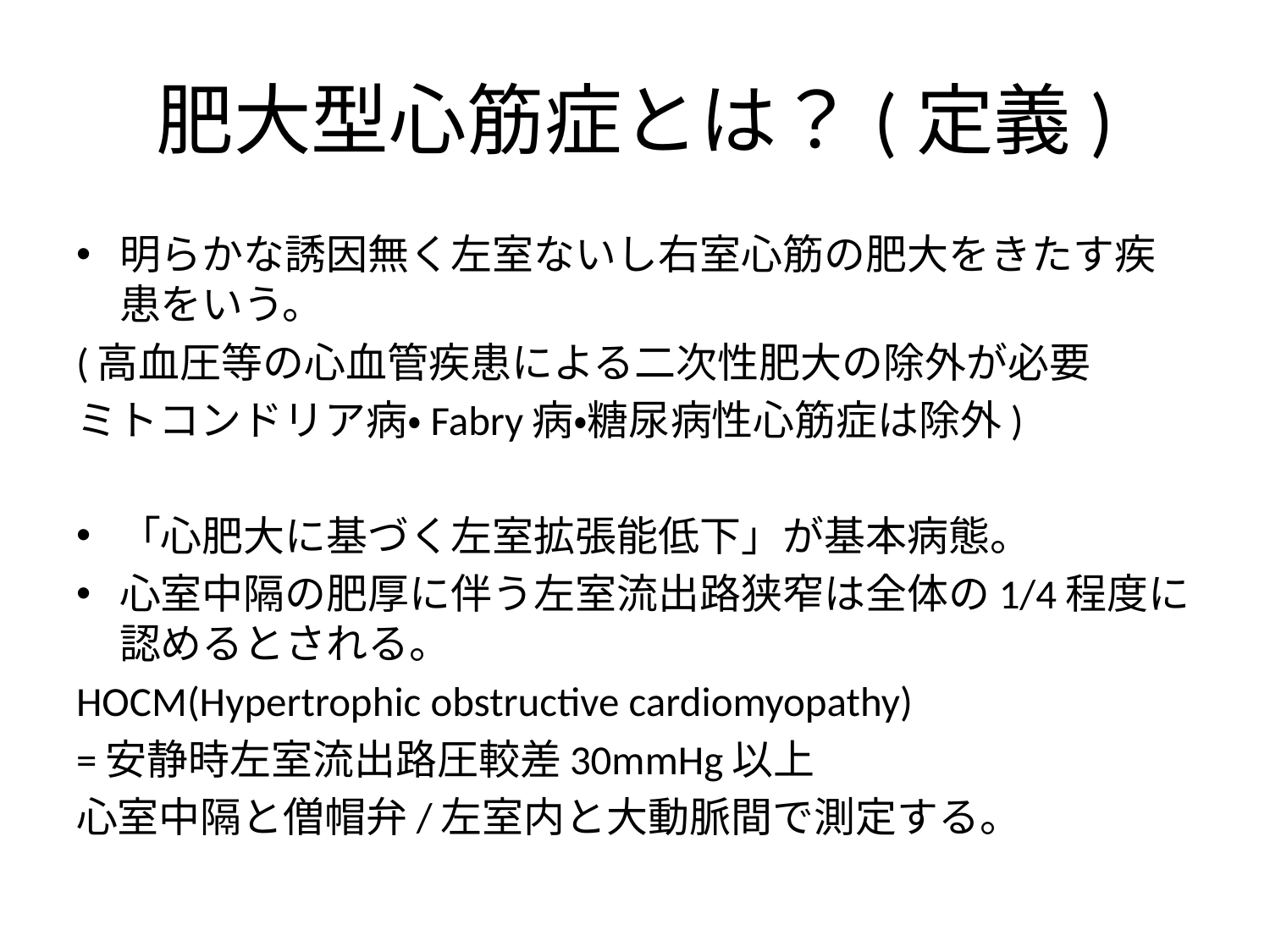

# 肥大型心筋症とは？(定義)
明らかな誘因無く左室ないし右室心筋の肥大をきたす疾患をいう。
(高血圧等の心血管疾患による二次性肥大の除外が必要
ミトコンドリア病・Fabry病・糖尿病性心筋症は除外)

「心肥大に基づく左室拡張能低下」が基本病態。
心室中隔の肥厚に伴う左室流出路狭窄は全体の1/4程度に認めるとされる。
HOCM(Hypertrophic obstructive cardiomyopathy)
=安静時左室流出路圧較差30mmHg以上
心室中隔と僧帽弁/左室内と大動脈間で測定する。